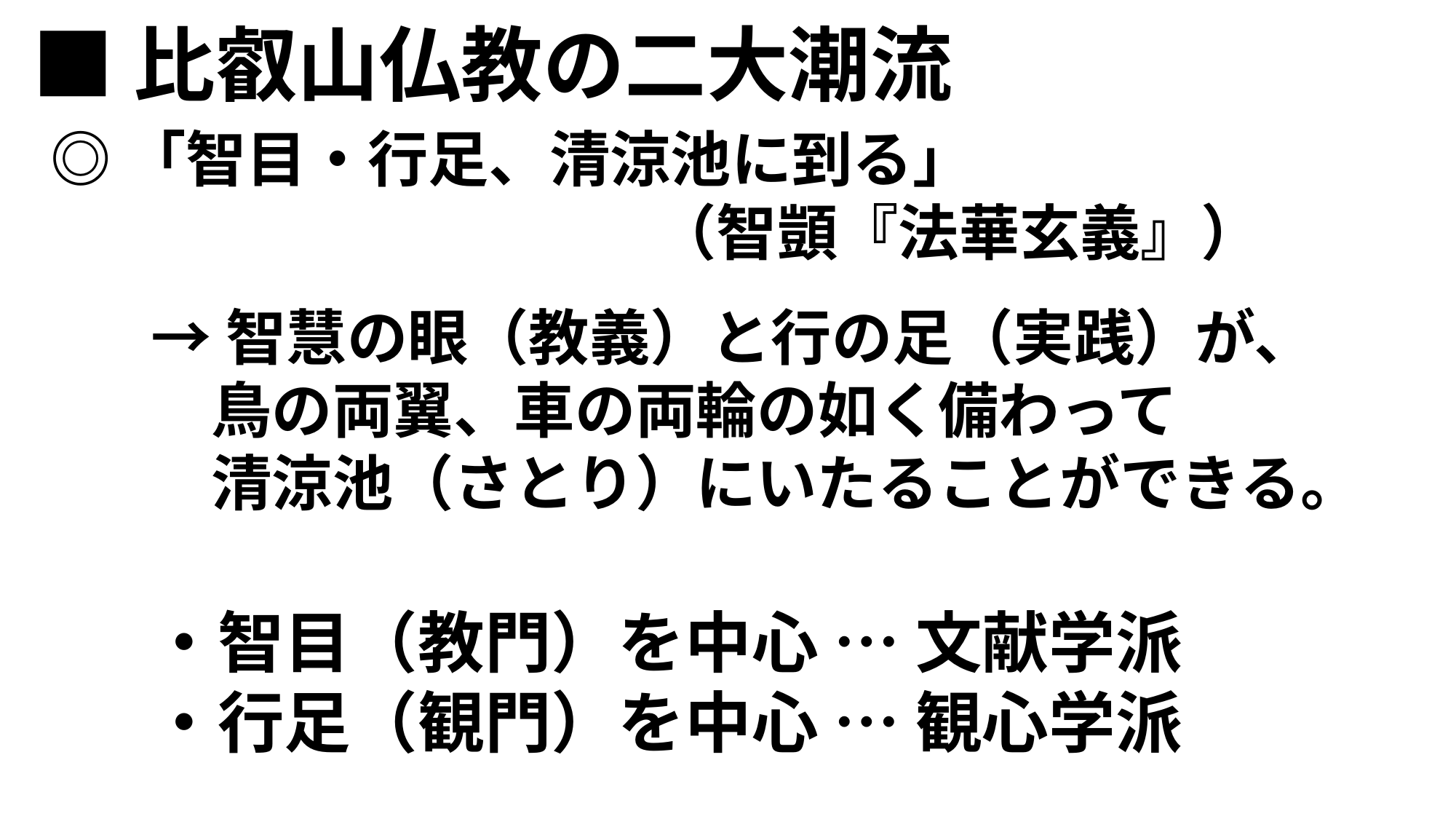

■比叡山仏教の二大潮流
◎「智目・行足、清涼池に到る」
　　　　　　　　　　（智顗『法華玄義』）
→智慧の眼（教義）と行の足（実践）が、
　鳥の両翼、車の両輪の如く備わって
　清涼池（さとり）にいたることができる。
・智目（教門）を中心 … 文献学派
・行足（観門）を中心 … 観心学派